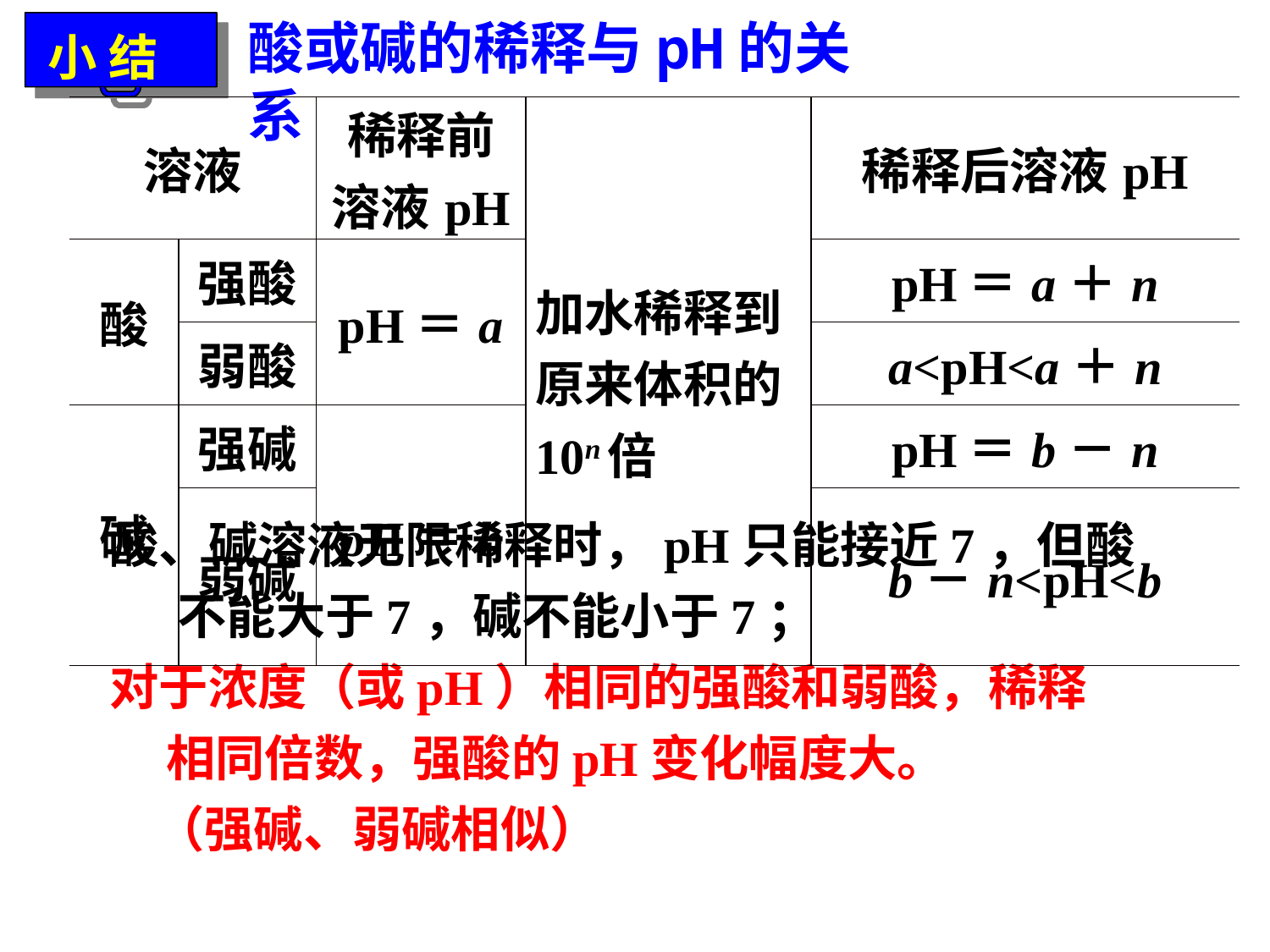

酸或碱的稀释与pH的关系

小 结
| 溶液 |  | 稀释前溶液pH | 加水稀释到原来体积的10n倍 | 稀释后溶液pH |
| --- | --- | --- | --- | --- |
| 酸 | 强酸 | pH＝a |  | pH＝a＋n |
|  | 弱酸 |  |  | a<pH<a＋n |
| 碱 | 强碱 | pH＝b |  | pH＝b－n |
|  | 弱碱 |  |  | b－n<pH<b |
酸、碱溶液无限稀释时，pH只能接近7，但酸
     不能大于7，碱不能小于7；
对于浓度（或pH）相同的强酸和弱酸，稀释
    相同倍数，强酸的pH变化幅度大。
   （强碱、弱碱相似）